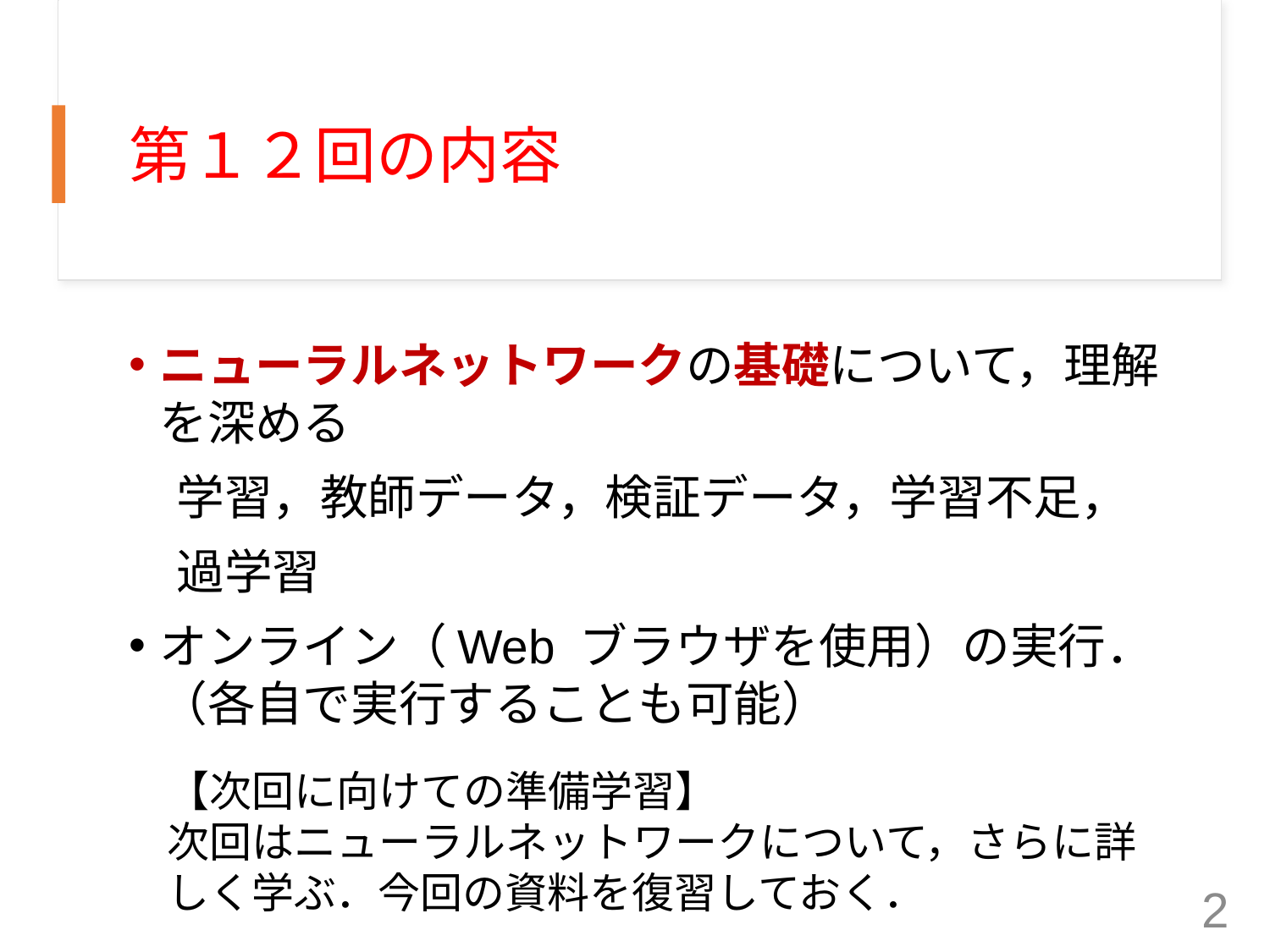

# 第１２回の内容

ニューラルネットワークの基礎について，理解を深める
　学習，教師データ，検証データ，学習不足，
　過学習
オンライン（Web ブラウザを使用）の実行．（各自で実行することも可能）

【次回に向けての準備学習】
次回はニューラルネットワークについて，さらに詳しく学ぶ．今回の資料を復習しておく．
2